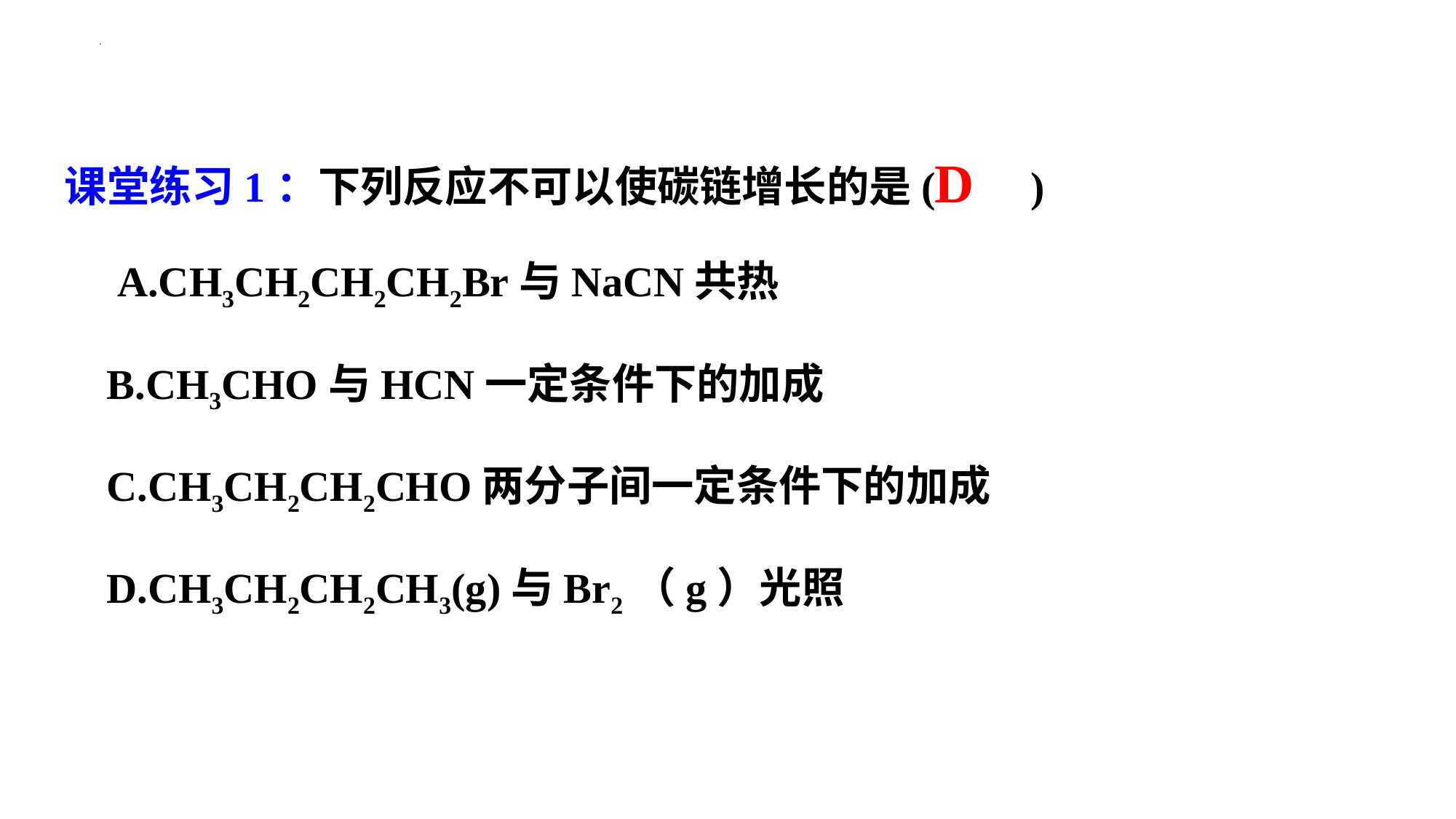

课堂练习1：下列反应不可以使碳链增长的是(         )
     A.CH3CH2CH2CH2Br与NaCN共热
    B.CH3CHO与HCN一定条件下的加成
    C.CH3CH2CH2CHO两分子间一定条件下的加成
    D.CH3CH2CH2CH3(g)与Br2（g）光照
D